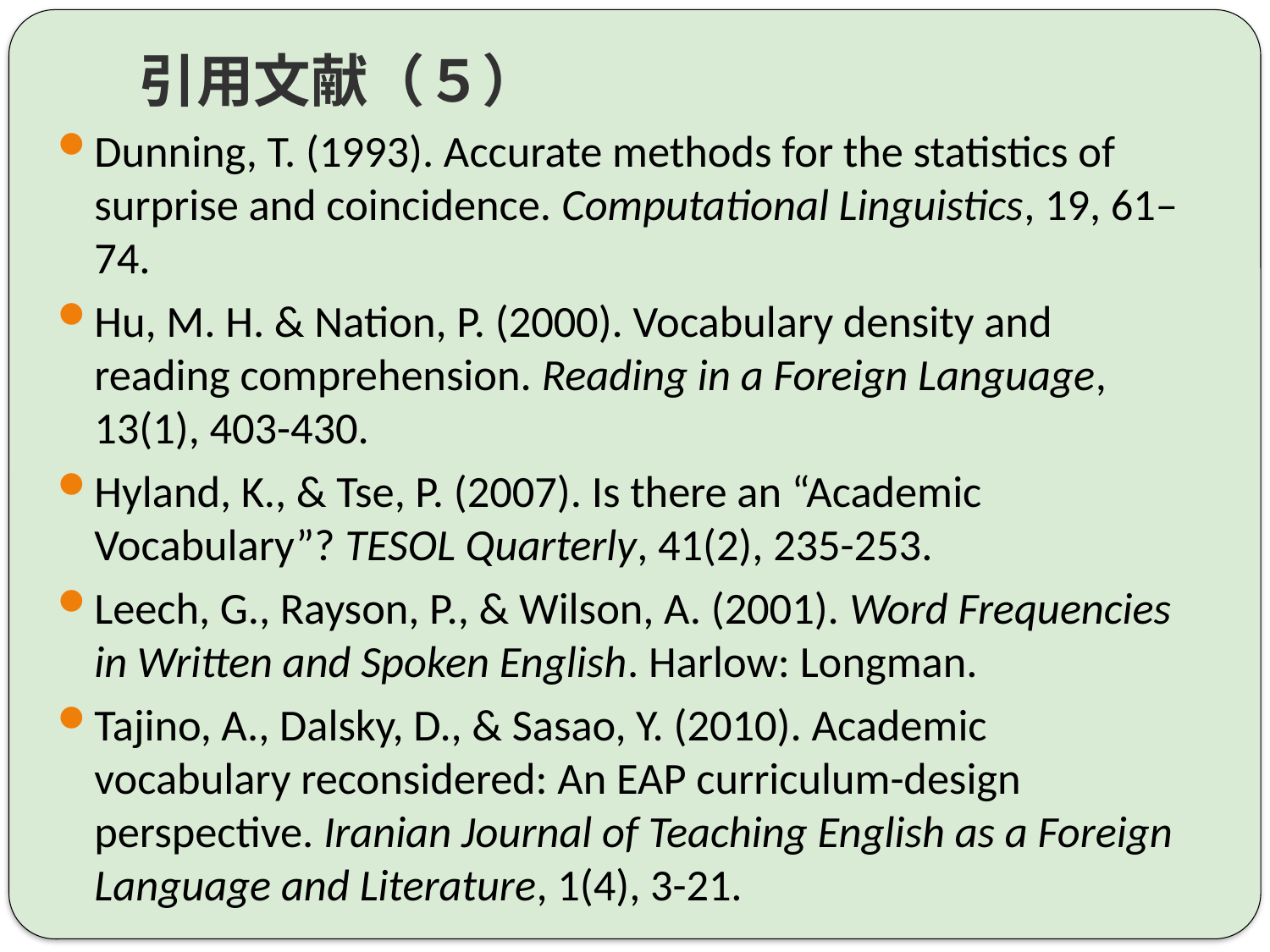

# 引用文献（５）
Dunning, T. (1993). Accurate methods for the statistics of surprise and coincidence. Computational Linguistics, 19, 61–74.
Hu, M. H. & Nation, P. (2000). Vocabulary density and reading comprehension. Reading in a Foreign Language, 13(1), 403-430.
Hyland, K., & Tse, P. (2007). Is there an “Academic Vocabulary”? TESOL Quarterly, 41(2), 235-253.
Leech, G., Rayson, P., & Wilson, A. (2001). Word Frequencies in Written and Spoken English. Harlow: Longman.
Tajino, A., Dalsky, D., & Sasao, Y. (2010). Academic vocabulary reconsidered: An EAP curriculum-design perspective. Iranian Journal of Teaching English as a Foreign Language and Literature, 1(4), 3-21.